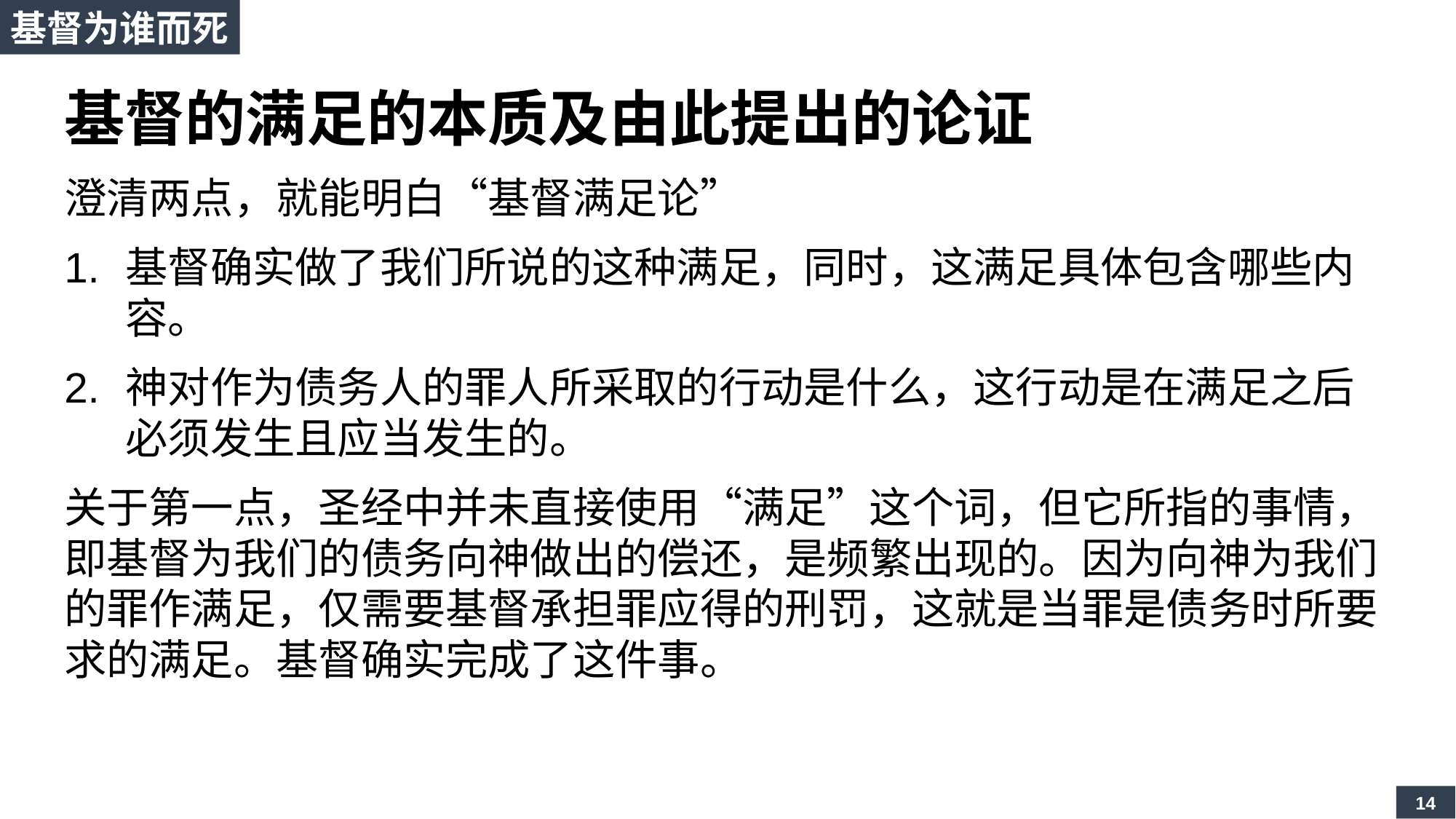

基督为谁而死
基督的满足的本质及由此提出的论证
澄清两点，就能明白“基督满足论”
基督确实做了我们所说的这种满足，同时，这满足具体包含哪些内容。
神对作为债务人的罪人所采取的行动是什么，这行动是在满足之后必须发生且应当发生的。
关于第一点，圣经中并未直接使用“满足”这个词，但它所指的事情，即基督为我们的债务向神做出的偿还，是频繁出现的。因为向神为我们的罪作满足，仅需要基督承担罪应得的刑罚，这就是当罪是债务时所要求的满足。基督确实完成了这件事。
14